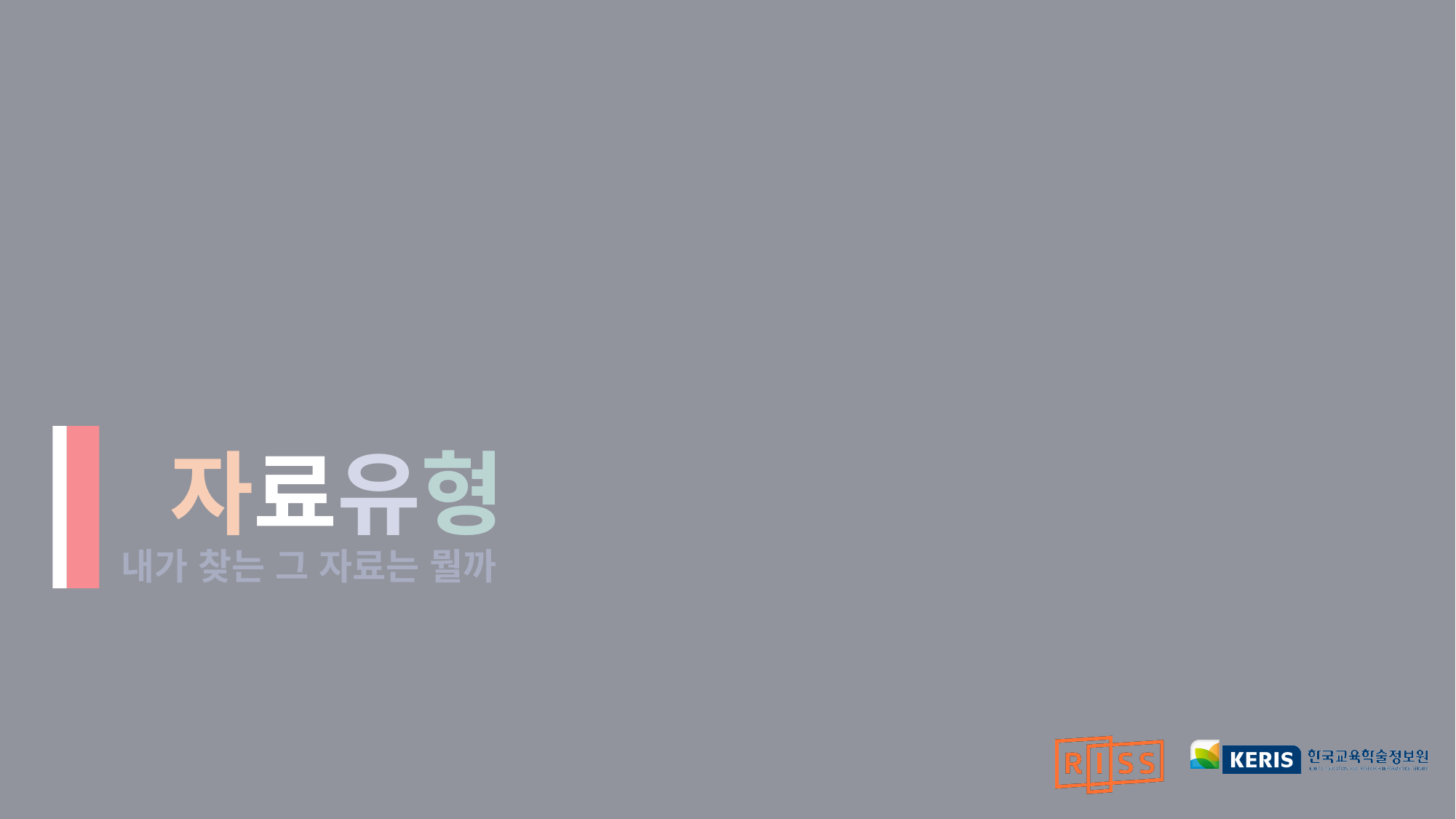

# 자료유형
내가 찾는 그 자료는 뭘까